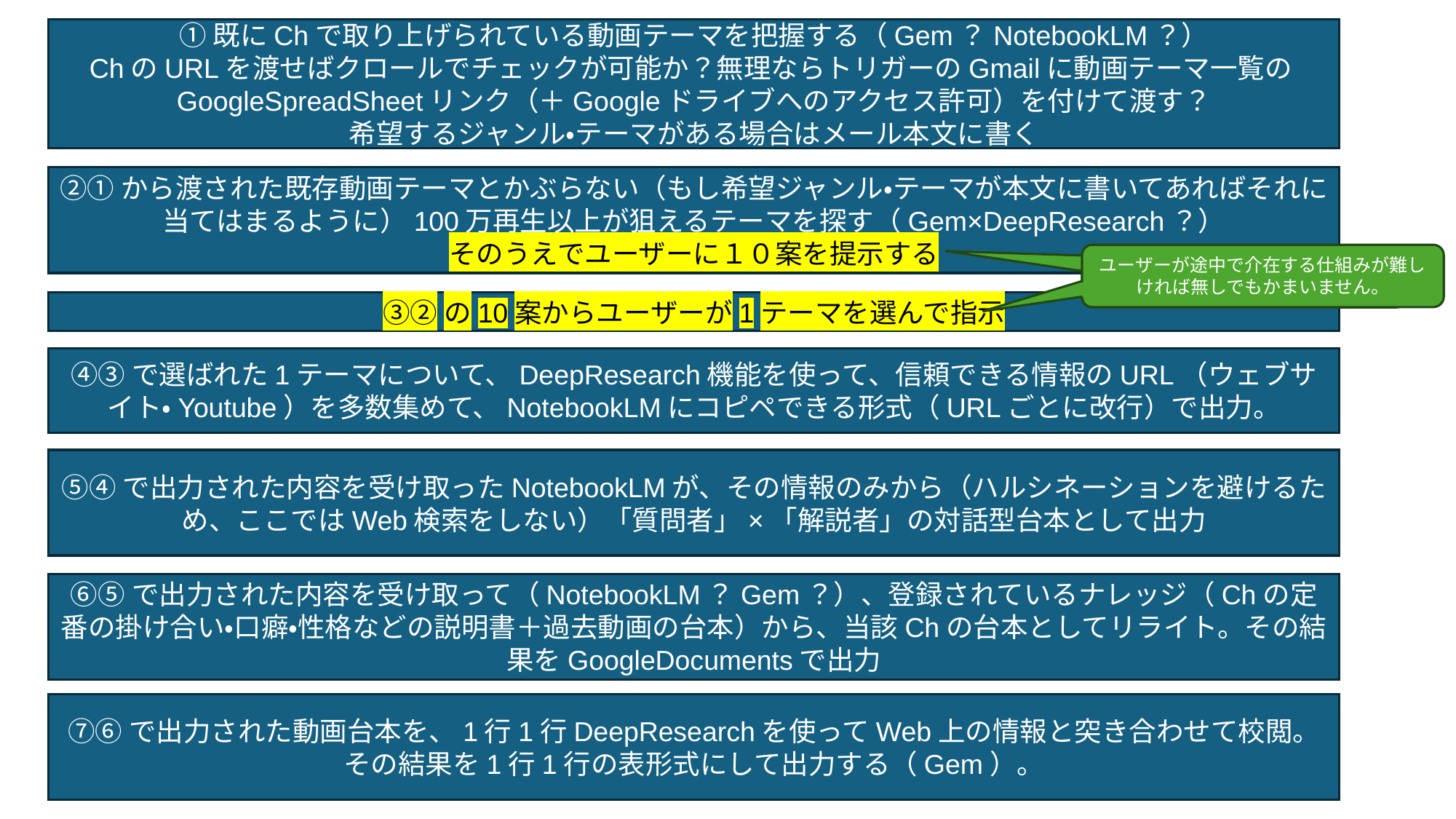

①既にChで取り上げられている動画テーマを把握する（Gem？NotebookLM？）
ChのURLを渡せばクロールでチェックが可能か？無理ならトリガーのGmailに動画テーマ一覧のGoogleSpreadSheetリンク（＋Googleドライブへのアクセス許可）を付けて渡す？
希望するジャンル・テーマがある場合はメール本文に書く
②①から渡された既存動画テーマとかぶらない（もし希望ジャンル・テーマが本文に書いてあればそれに当てはまるように）100万再生以上が狙えるテーマを探す（Gem×DeepResearch？）
そのうえでユーザーに１０案を提示する
ユーザーが途中で介在する仕組みが難しければ無しでもかまいません。

③②の10案からユーザーが1テーマを選んで指示
④③で選ばれた1テーマについて、DeepResearch機能を使って、信頼できる情報のURL（ウェブサイト・Youtube）を多数集めて、NotebookLMにコピペできる形式（URLごとに改行）で出力。
⑤④で出力された内容を受け取ったNotebookLMが、その情報のみから（ハルシネーションを避けるため、ここではWeb検索をしない）「質問者」×「解説者」の対話型台本として出力
⑥⑤で出力された内容を受け取って（NotebookLM？Gem？）、登録されているナレッジ（Chの定番の掛け合い・口癖・性格などの説明書＋過去動画の台本）から、当該Chの台本としてリライト。その結果をGoogleDocumentsで出力
⑦⑥で出力された動画台本を、1行1行DeepResearchを使ってWeb上の情報と突き合わせて校閲。その結果を1行1行の表形式にして出力する（Gem）。